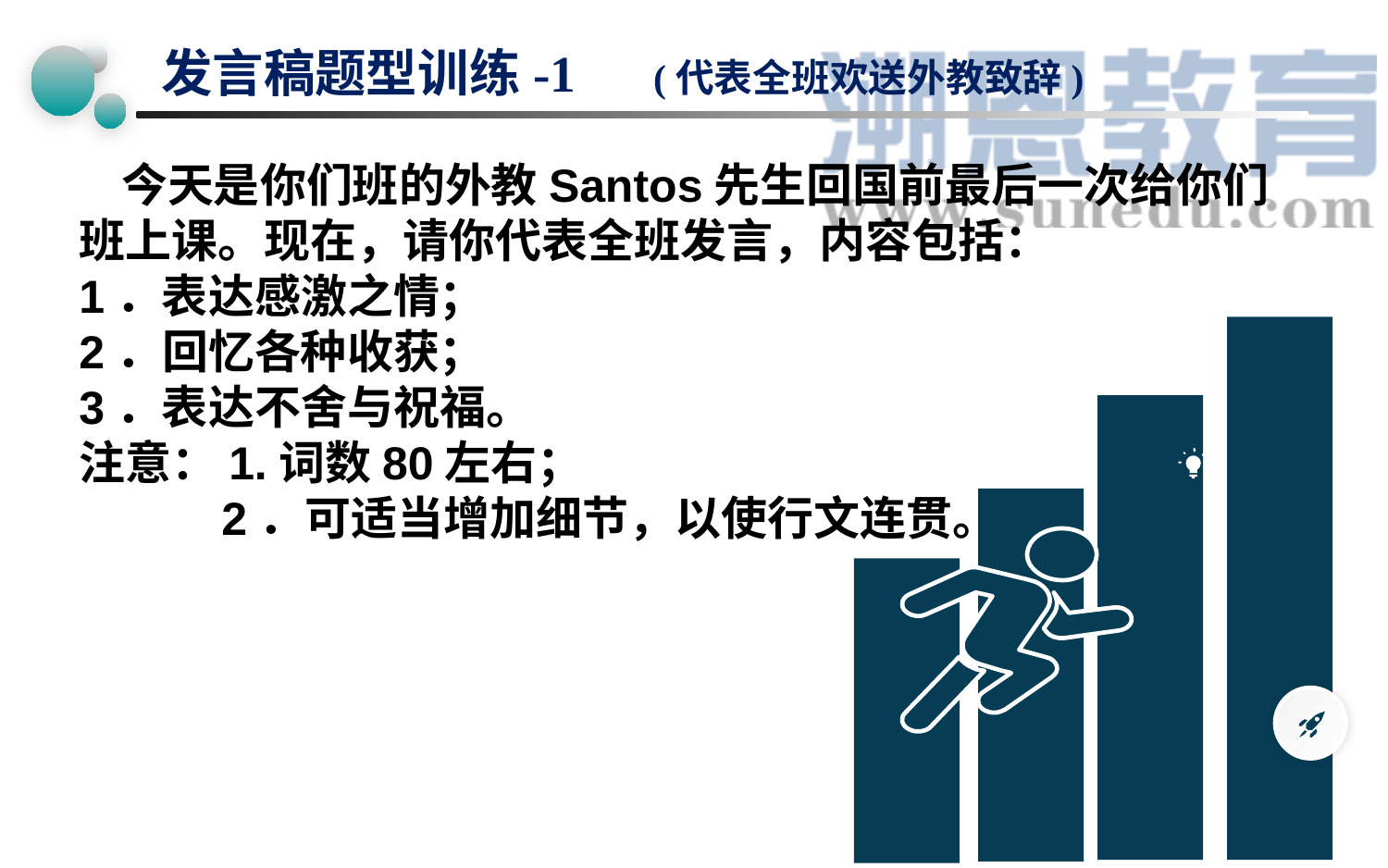

# 发言稿题型训练-1      (代表全班欢送外教致辞)

   今天是你们班的外教Santos先生回国前最后一次给你们班上课。现在，请你代表全班发言，内容包括：
1．表达感激之情；
2．回忆各种收获；
3．表达不舍与祝福。
注意：1.词数80左右；
           2．可适当增加细节，以使行文连贯。